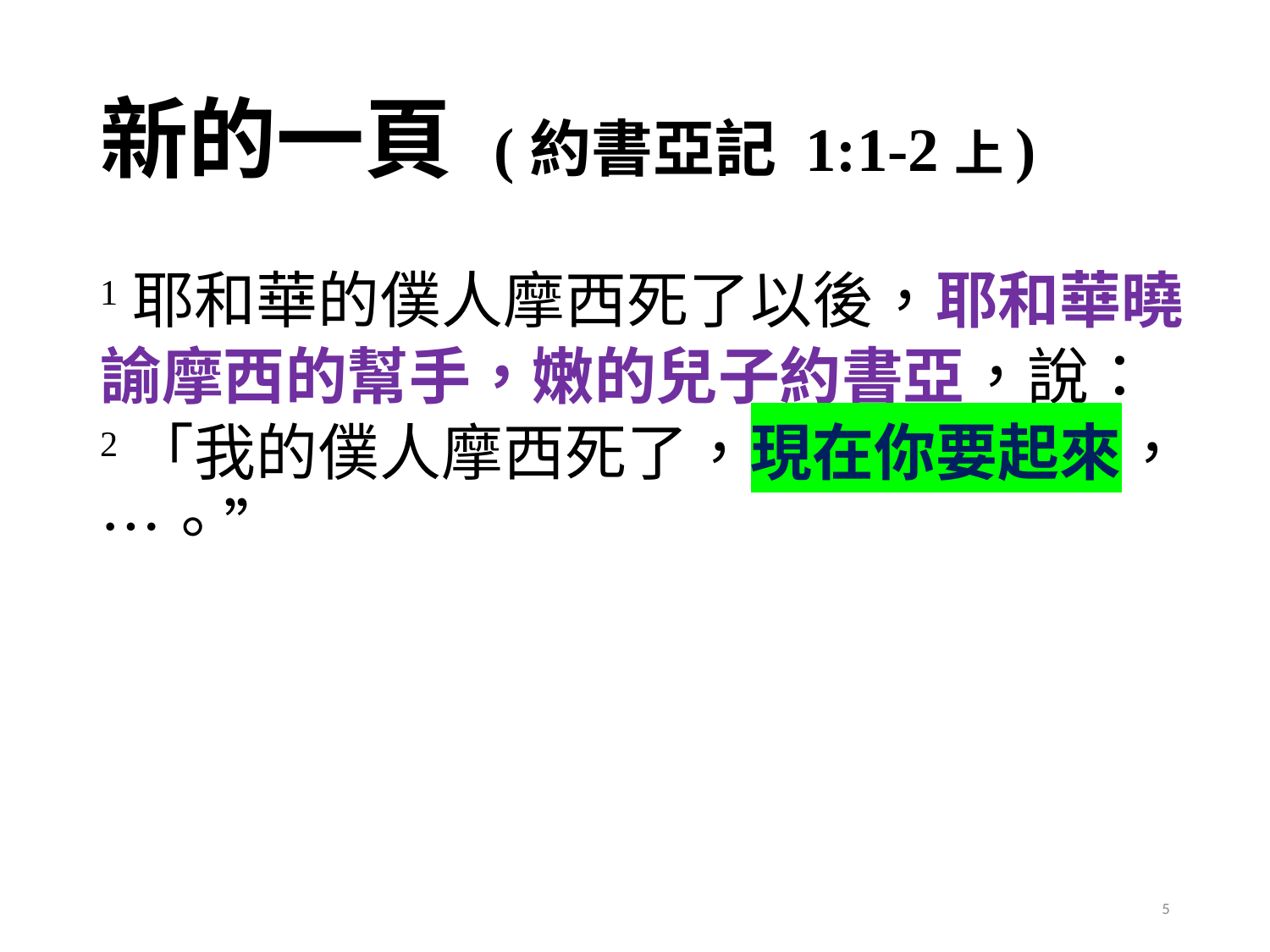

# 新的一頁 (約書亞記 1:1-2上)
1耶和華的僕人摩西死了以後，耶和華曉諭摩西的幫手，嫩的兒子約書亞，說：2「我的僕人摩西死了，現在你要起來，…。”

5